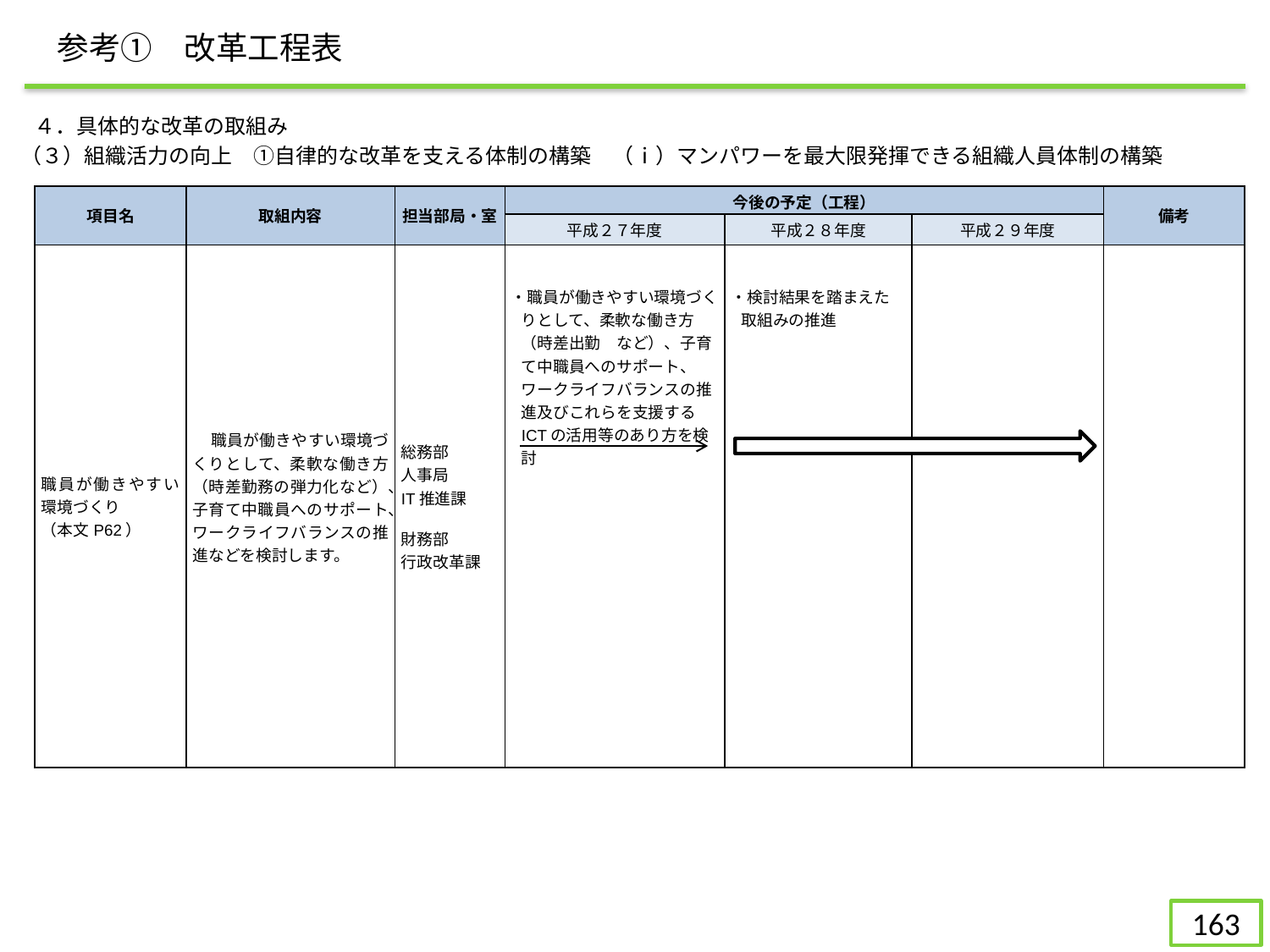

参考①　改革工程表
４．具体的な改革の取組み
（３）組織活力の向上　①自律的な改革を支える体制の構築　（ⅰ）マンパワーを最大限発揮できる組織人員体制の構築
| 項目名 | 取組内容 | 担当部局・室 | 今後の予定（工程） |  |  | 備考 |
| --- | --- | --- | --- | --- | --- | --- |
|  |  |  | 平成２７年度 | 平成２８年度 | 平成２９年度 |  |
| 職員が働きやすい環境づくり （本文P62） | 職員が働きやすい環境づくりとして、柔軟な働き方（時差勤務の弾力化など）、子育て中職員へのサポート、ワークライフバランスの推進などを検討します。 | 総務部 人事局 IT推進課   財務部 行政改革課 | ・職員が働きやすい環境づくりとして、柔軟な働き方（時差出勤　など）、子育て中職員へのサポート、ワークライフバランスの推進及びこれらを支援するICTの活用等のあり方を検討 | ・検討結果を踏まえた取組みの推進 |  |  |

163